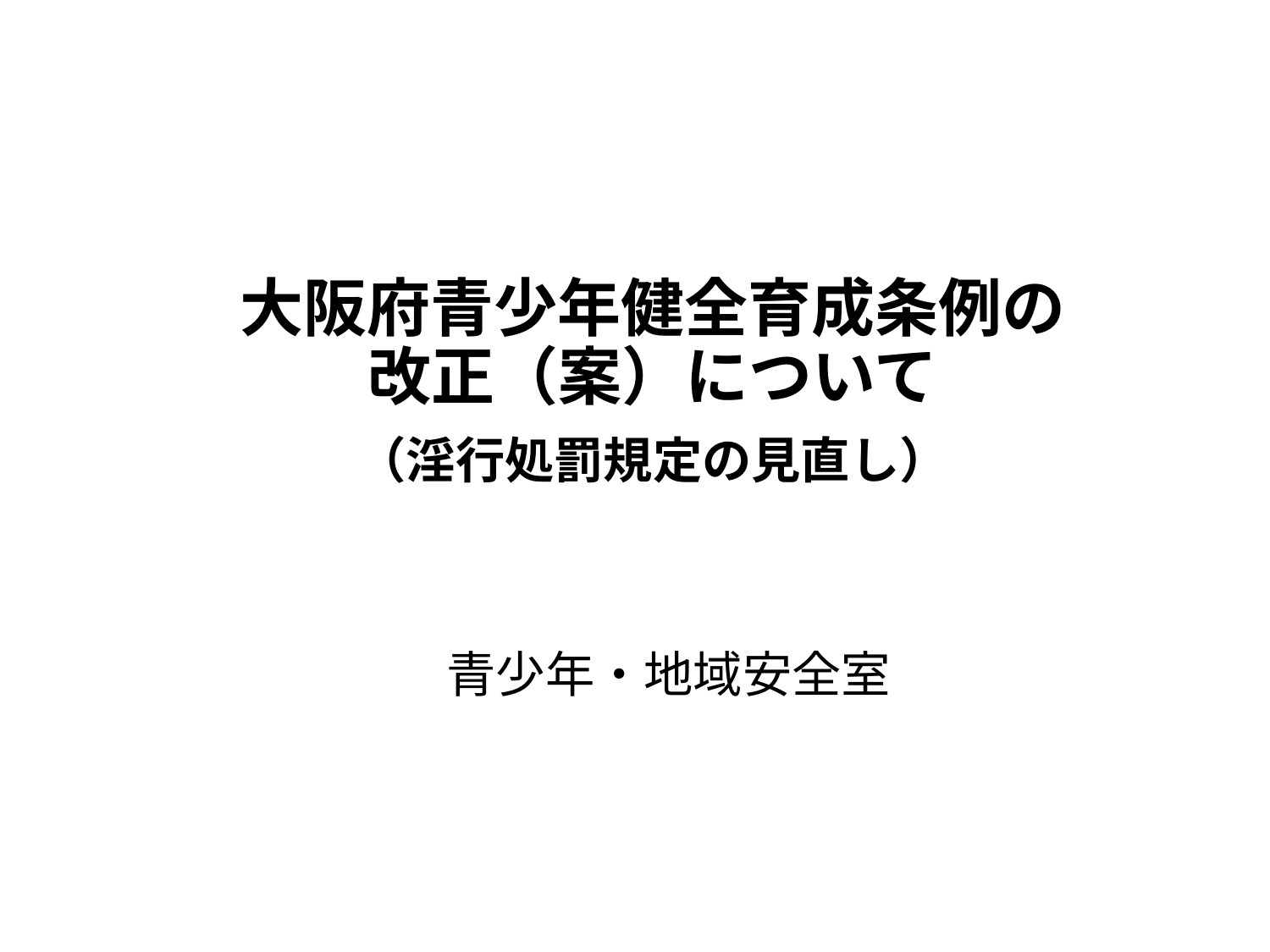

# 大阪府青少年健全育成条例の 改正（案）について
（淫行処罰規定の見直し）
青少年・地域安全室